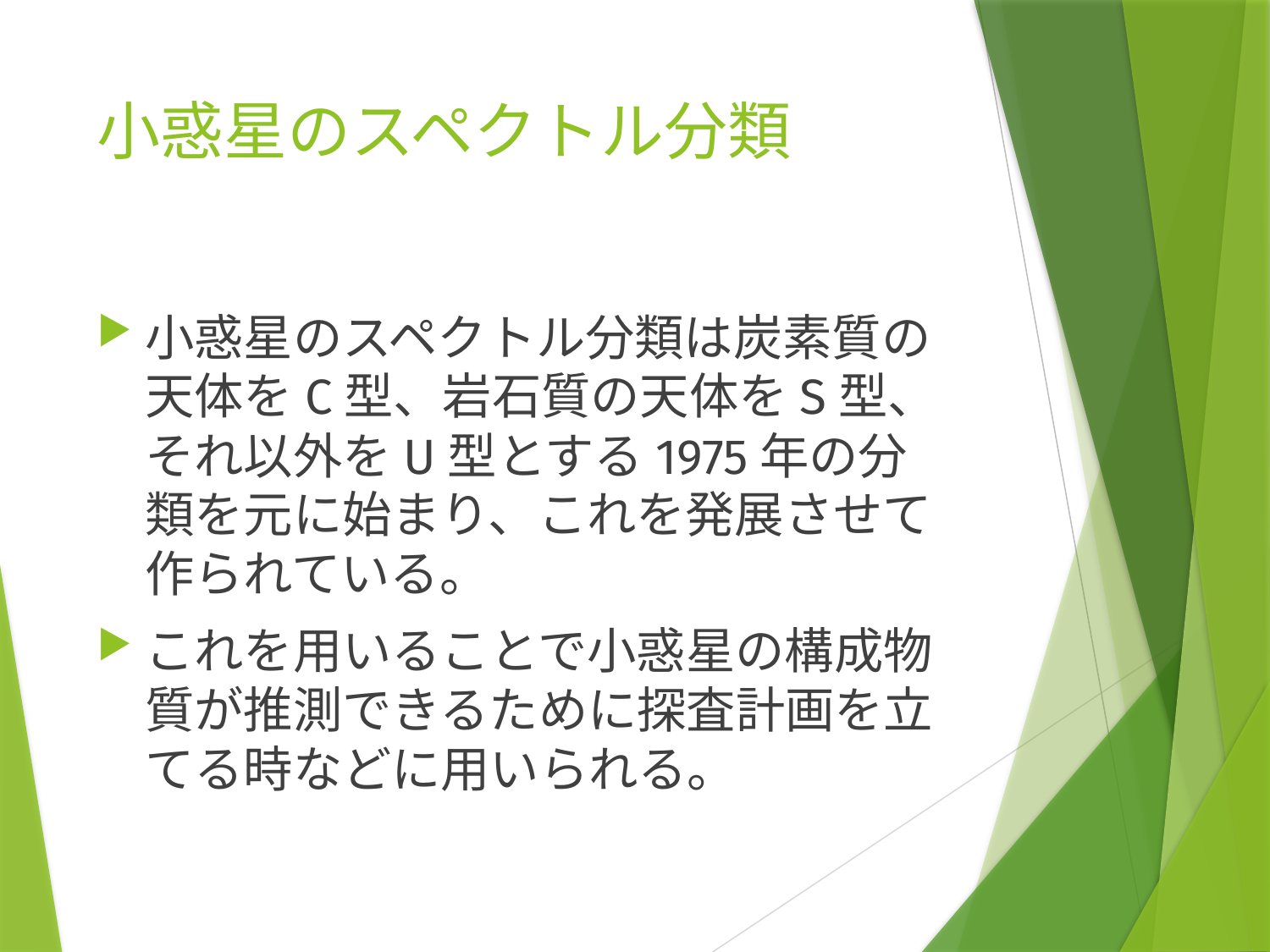

# 小惑星のスペクトル分類
小惑星のスペクトル分類は炭素質の天体をC型、岩石質の天体をS型、それ以外をU型とする1975年の分類を元に始まり、これを発展させて作られている。
これを用いることで小惑星の構成物質が推測できるために探査計画を立てる時などに用いられる。